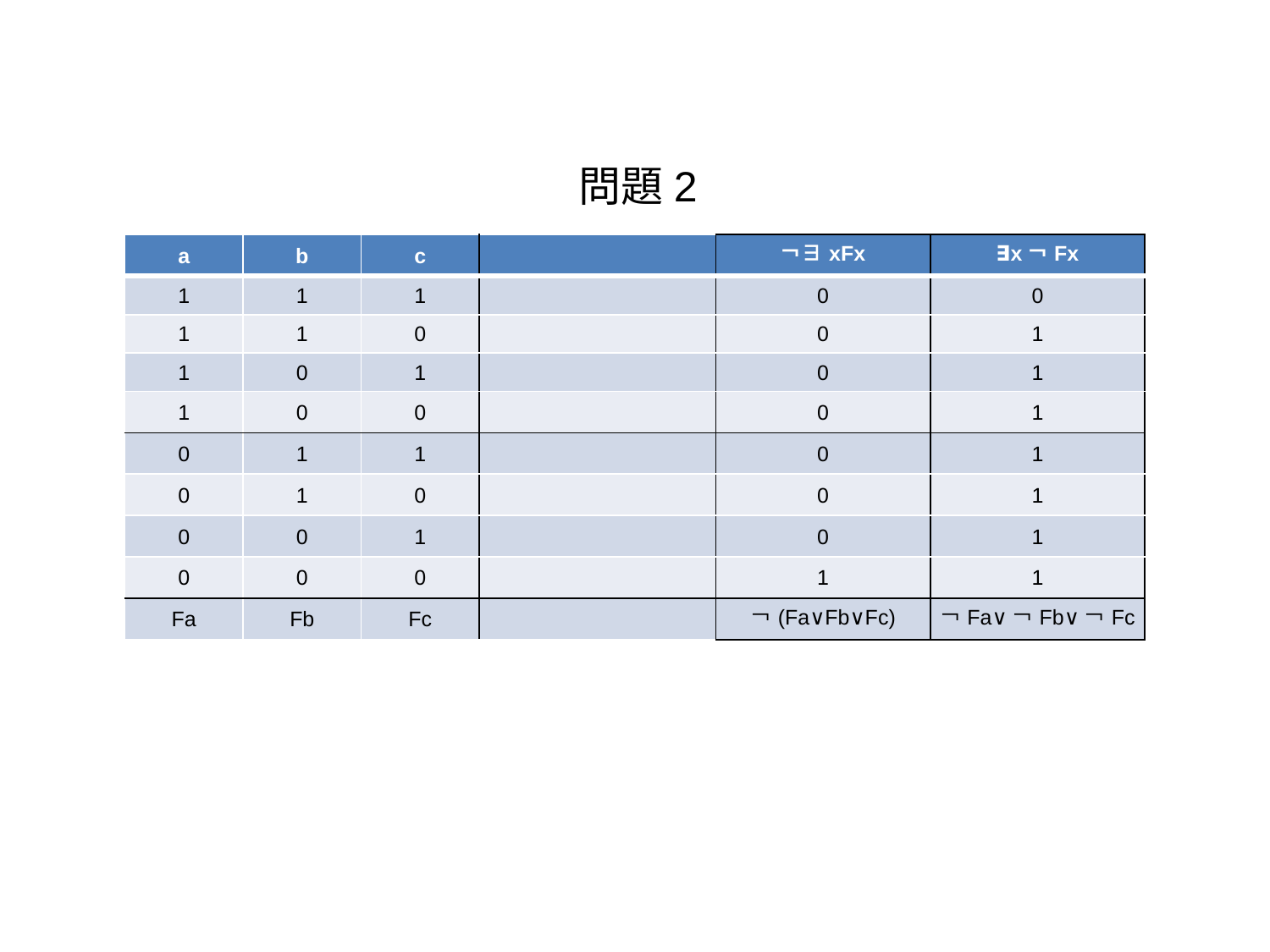

問題2
| a | b | c |  |  | ￢∃xFx | ∃x￢Fx |
| --- | --- | --- | --- | --- | --- | --- |
| 1 | 1 | 1 |  |  | 0 | 0 |
| 1 | 1 | 0 |  |  | 0 | 1 |
| 1 | 0 | 1 |  |  | 0 | 1 |
| 1 | 0 | 0 |  |  | 0 | 1 |
| 0 | 1 | 1 |  |  | 0 | 1 |
| 0 | 1 | 0 |  |  | 0 | 1 |
| 0 | 0 | 1 |  |  | 0 | 1 |
| 0 | 0 | 0 |  |  | 1 | 1 |
| Fa | Fb | Fc |  |  | ￢(Fa∨Fb∨Fc) | ￢Fa∨￢Fb∨￢Fc |